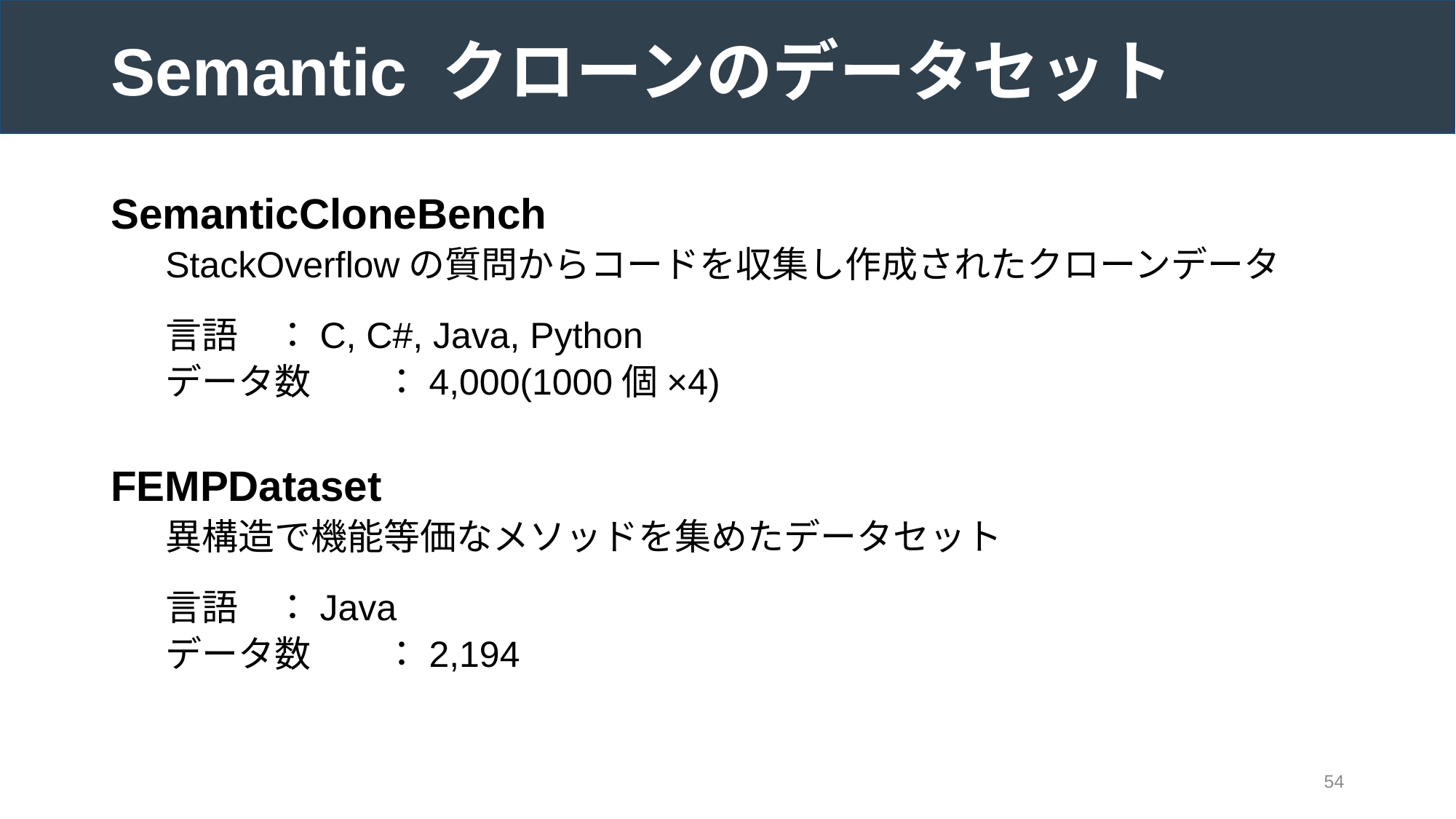

# Semantic クローンのデータセット
SemanticCloneBench
StackOverflowの質問からコードを収集し作成されたクローンデータ

言語	：C, C#, Java, Python
データ数	：4,000(1000個×4)

FEMPDataset
異構造で機能等価なメソッドを集めたデータセット

言語	：Java
データ数	：2,194

54